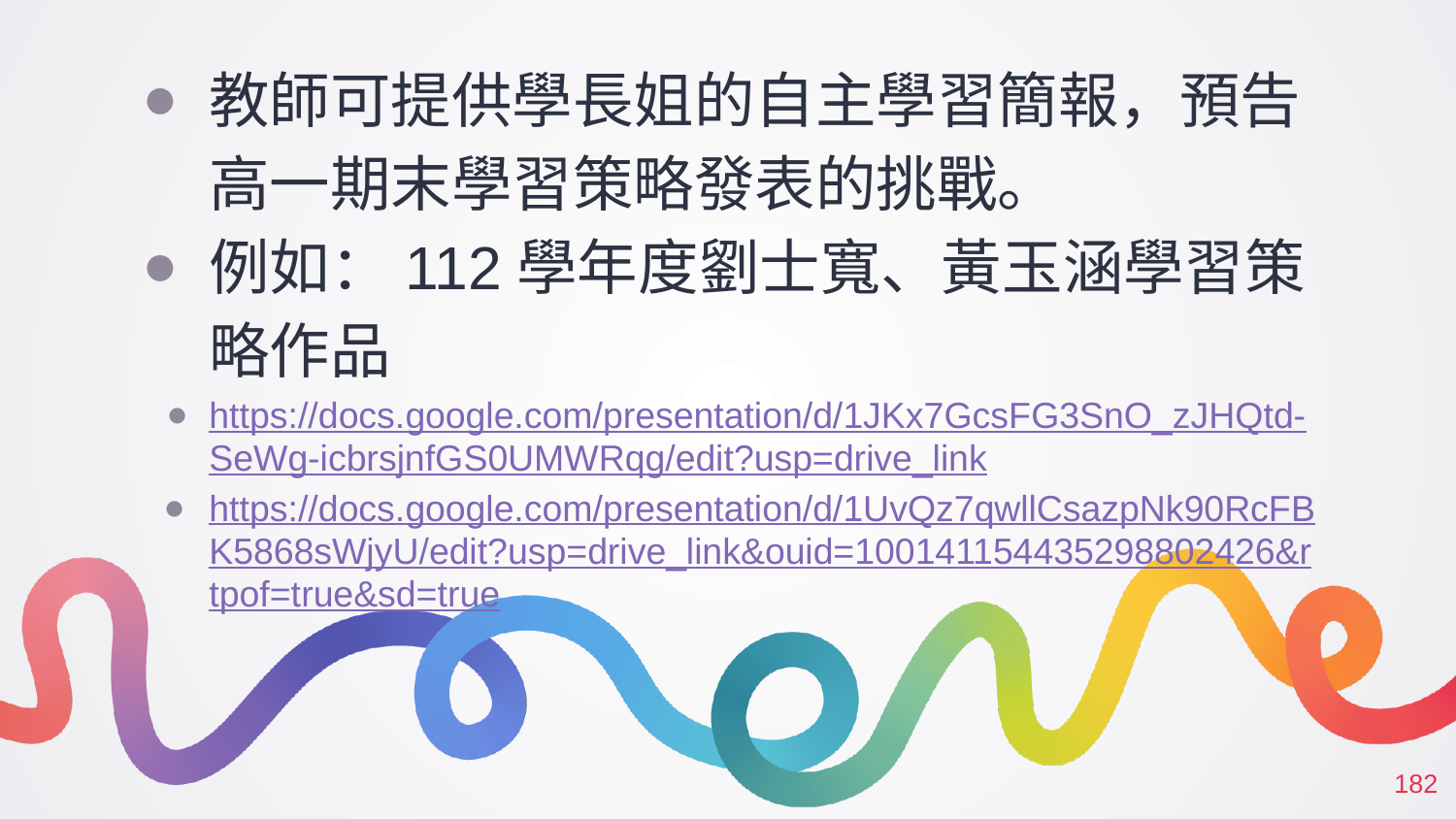

教師可提供學長姐的自主學習簡報，預告高一期末學習策略發表的挑戰。
例如：112學年度劉士寬、黃玉涵學習策略作品
https://docs.google.com/presentation/d/1JKx7GcsFG3SnO_zJHQtd-SeWg-icbrsjnfGS0UMWRqg/edit?usp=drive_link
https://docs.google.com/presentation/d/1UvQz7qwllCsazpNk90RcFBK5868sWjyU/edit?usp=drive_link&ouid=100141154435298802426&rtpof=true&sd=true

#
182